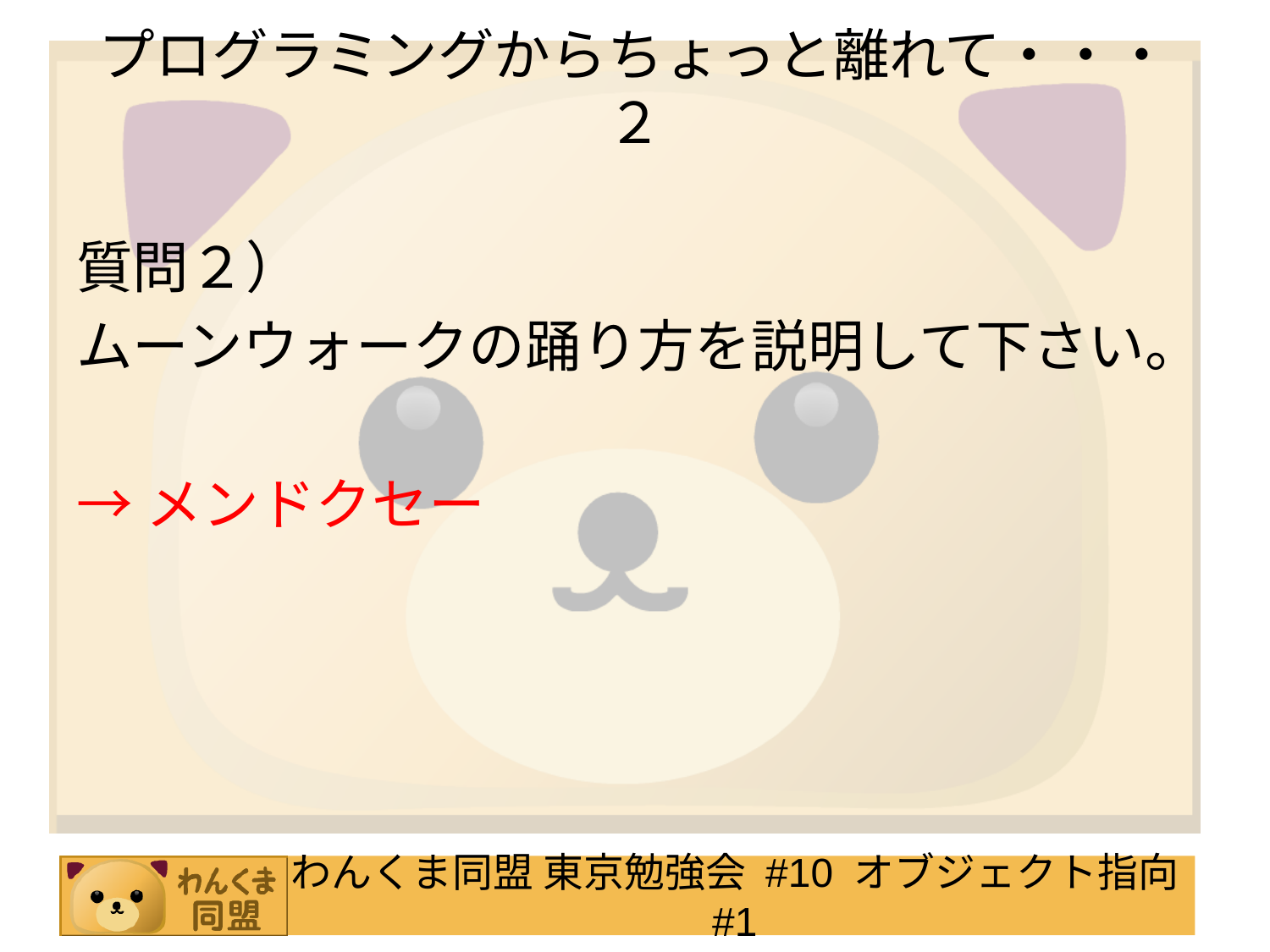

# プログラミングからちょっと離れて・・・２

質問２）
ムーンウォークの踊り方を説明して下さい。

→メンドクセー